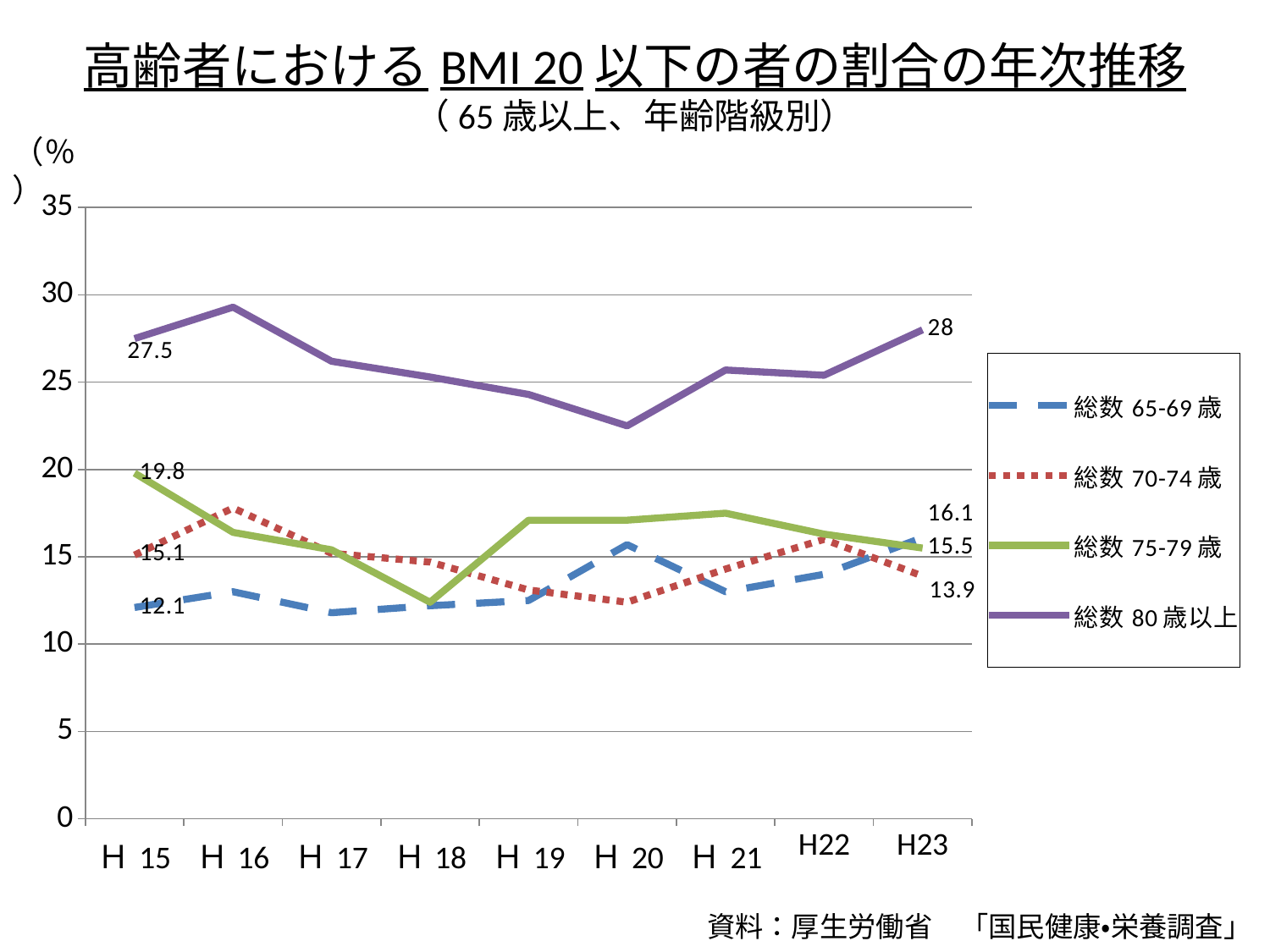

# 高齢者におけるBMI 20以下の者の割合の年次推移 （65歳以上、年齢階級別）
（％）

### Chart

| Category | 総数65-69歳 | 総数70-74歳 | 総数75-79歳 | 総数80歳以上 |
|---|---|---|---|---|
| Ｈ15 | 12.1 | 15.1 | 19.8 | 27.5 |
| Ｈ16 | 13.0 | 17.8 | 16.4 | 29.3 |
| Ｈ17 | 11.8 | 15.2 | 15.4 | 26.2 |
| Ｈ18 | 12.2 | 14.7 | 12.4 | 25.3 |
| Ｈ19 | 12.5 | 13.1 | 17.1 | 24.3 |
| Ｈ20 | 15.7 | 12.4 | 17.1 | 22.5 |
| Ｈ21 | 13.0 | 14.3 | 17.5 | 25.7 |
| H22 | 14.0 | 16.0 | 16.3 | 25.4 |
| H23 | 16.1 | 13.9 | 15.5 | 28.0 |
資料：厚生労働省　「国民健康・栄養調査」